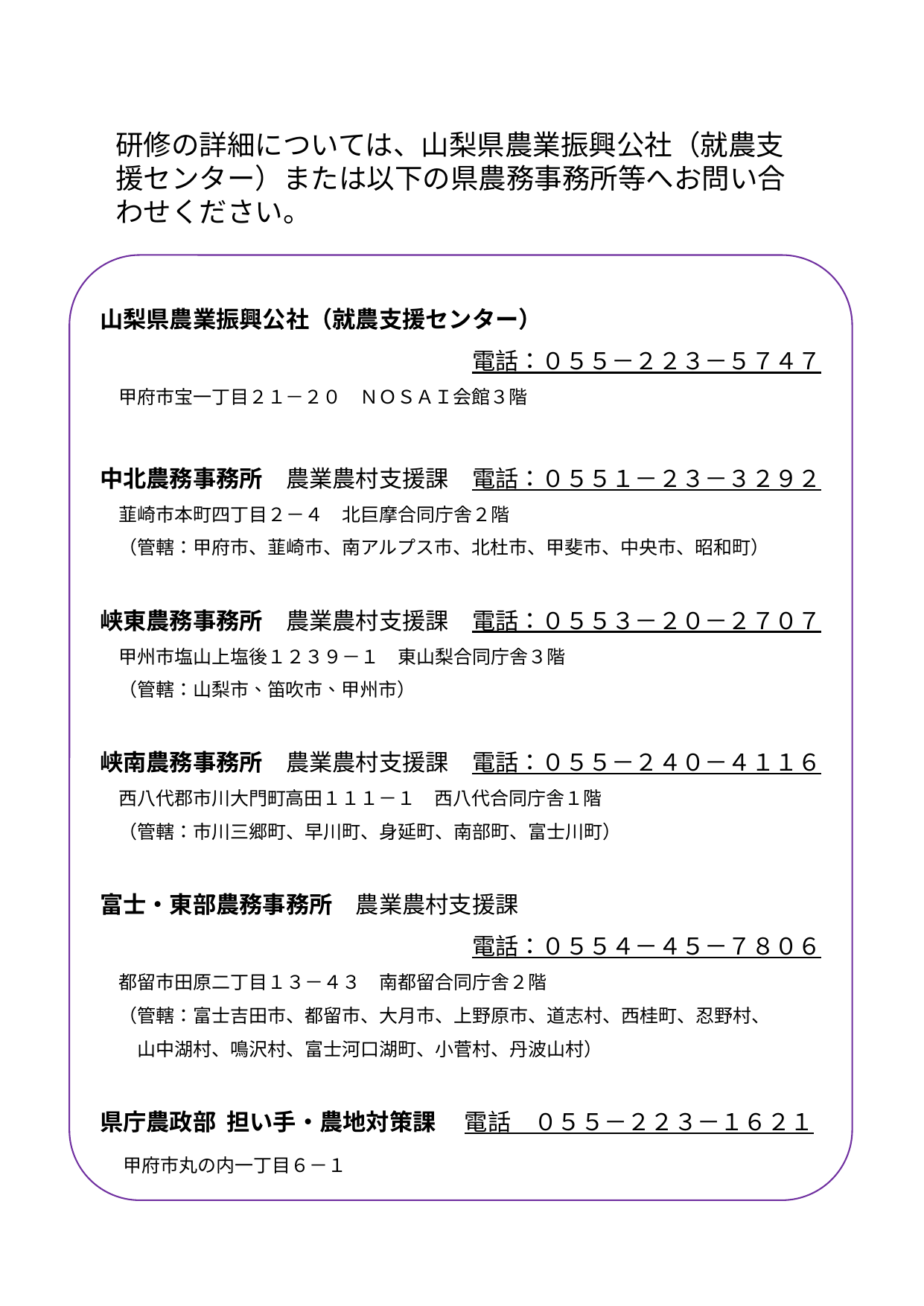

研修の詳細については、山梨県農業振興公社（就農支援センター）または以下の県農務事務所等へお問い合わせください。

# 山梨県農業振興公社（就農支援センター） 　　　　　　　　　　　　　　　　電話：０５５－２２３－５７４７ 　甲府市宝一丁目２１－２０　ＮＯＳＡＩ会館３階 中北農務事務所　農業農村支援課　電話：０５５１－２３－３２９２ 　韮崎市本町四丁目２－４　北巨摩合同庁舎２階 　（管轄：甲府市、韮崎市、南アルプス市、北杜市、甲斐市、中央市、昭和町） 峡東農務事務所　農業農村支援課　電話：０５５３－２０－２７０７ 　甲州市塩山上塩後１２３９－１　東山梨合同庁舎３階 　（管轄：山梨市、笛吹市、甲州市） 峡南農務事務所　農業農村支援課　電話：０５５－２４０－４１１６ 　西八代郡市川大門町高田１１１－１　西八代合同庁舎１階 　（管轄：市川三郷町、早川町、身延町、南部町、富士川町） 　 富士・東部農務事務所　農業農村支援課　 　　　　　　　　　　　　　　　　電話：０５５４－４５－７８０６ 　都留市田原二丁目１３－４３　南都留合同庁舎２階 　（管轄：富士吉田市、都留市、大月市、上野原市、道志村、西桂町、忍野村、 　　山中湖村、鳴沢村、富士河口湖町、小菅村、丹波山村） 県庁農政部  担い手・農地対策課　 電話　０５５－２２３－１６２１ 　甲府市丸の内一丁目６－１